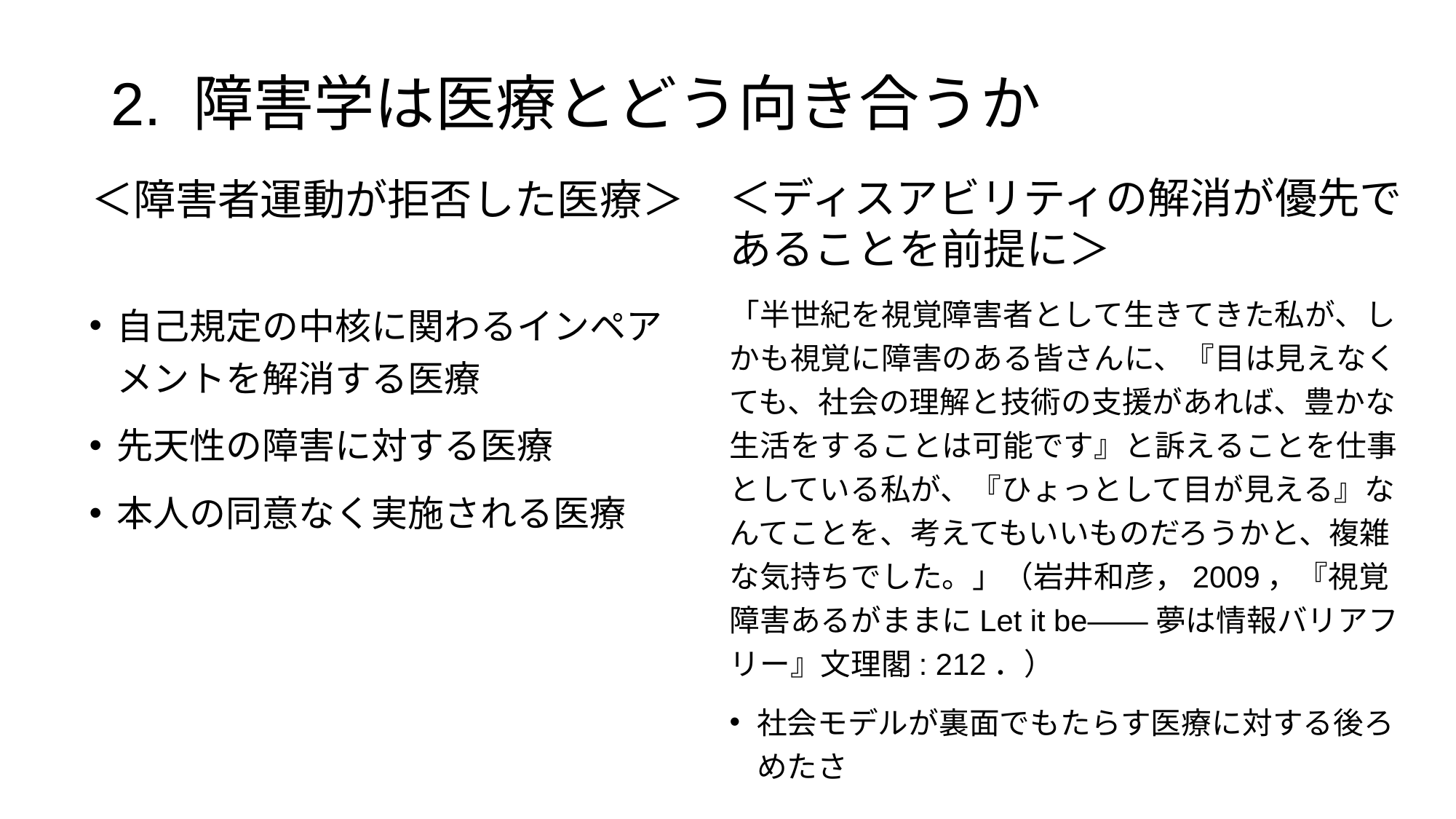

# 2. 障害学は医療とどう向き合うか
＜ディスアビリティの解消が優先であることを前提に＞
「半世紀を視覚障害者として生きてきた私が、しかも視覚に障害のある皆さんに、『目は見えなくても、社会の理解と技術の支援があれば、豊かな生活をすることは可能です』と訴えることを仕事としている私が、『ひょっとして目が見える』なんてことを、考えてもいいものだろうかと、複雑な気持ちでした。」（岩井和彦，2009，『視覚障害あるがままにLet it be――夢は情報バリアフリー』文理閣: 212．）
社会モデルが裏面でもたらす医療に対する後ろめたさ
＜障害者運動が拒否した医療＞

自己規定の中核に関わるインペアメントを解消する医療
先天性の障害に対する医療
本人の同意なく実施される医療